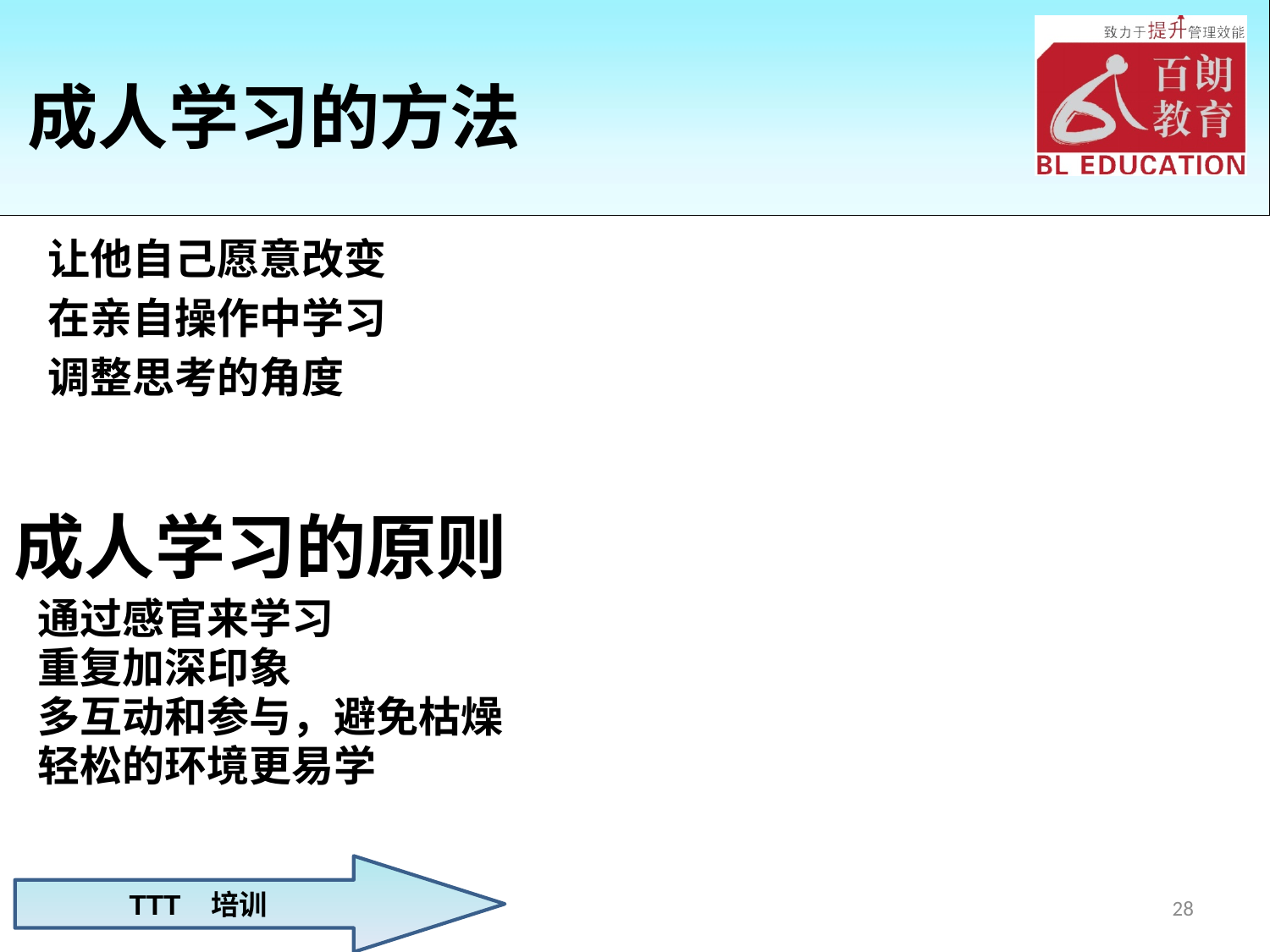

# 成人学习的方法
让他自己愿意改变
在亲自操作中学习
调整思考的角度

成人学习的原则
通过感官来学习
重复加深印象
多互动和参与，避免枯燥
轻松的环境更易学
28